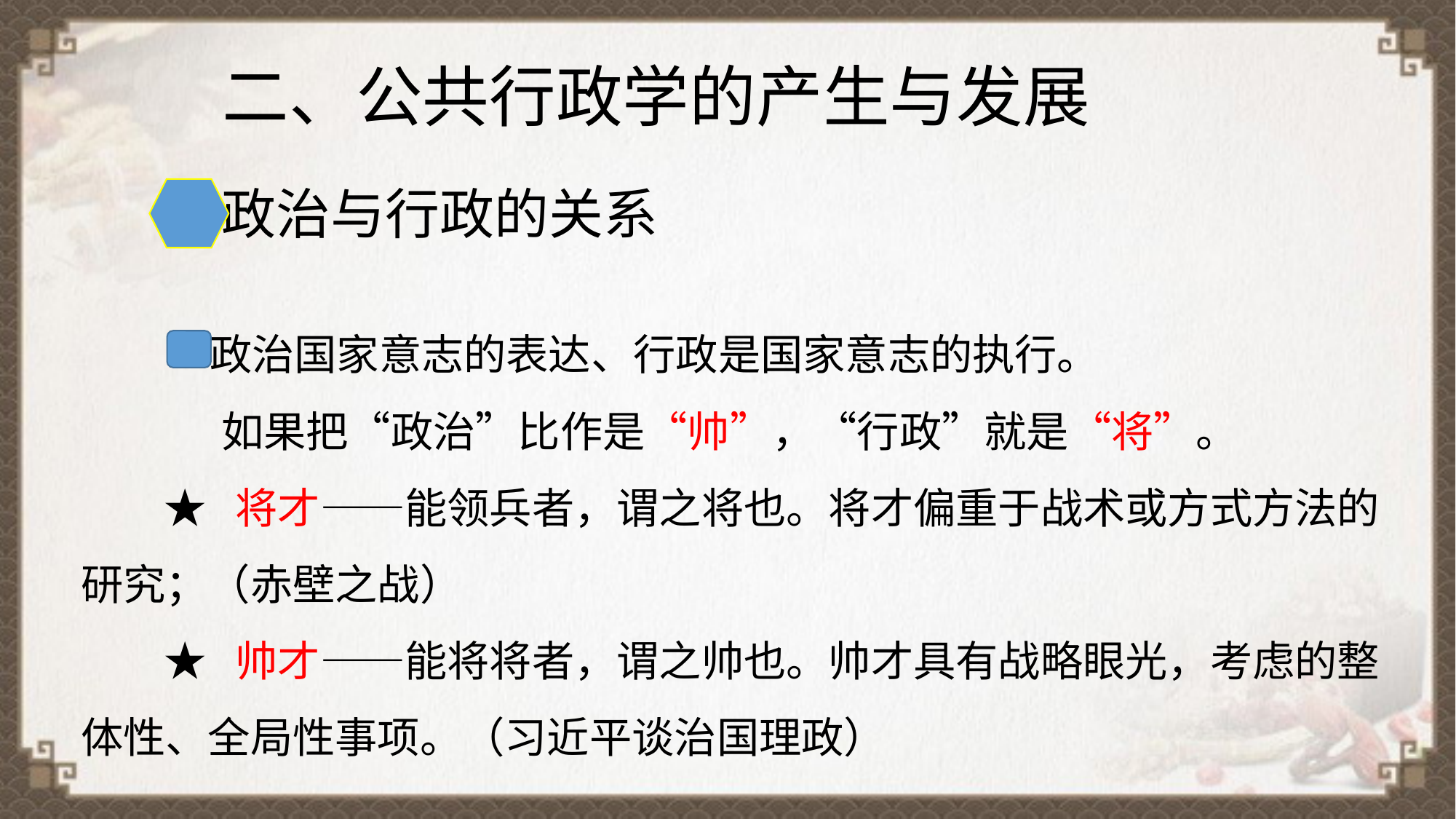

二、公共行政学的产生与发展
      政治与行政的关系

           政治国家意志的表达、行政是国家意志的执行。
        如果把“政治”比作是“帅”，“行政”就是“将”。
   ★  将才——能领兵者，谓之将也。将才偏重于战术或方式方法的研究；（赤壁之战）
   ★  帅才——能将将者，谓之帅也。帅才具有战略眼光，考虑的整体性、全局性事项。（习近平谈治国理政）